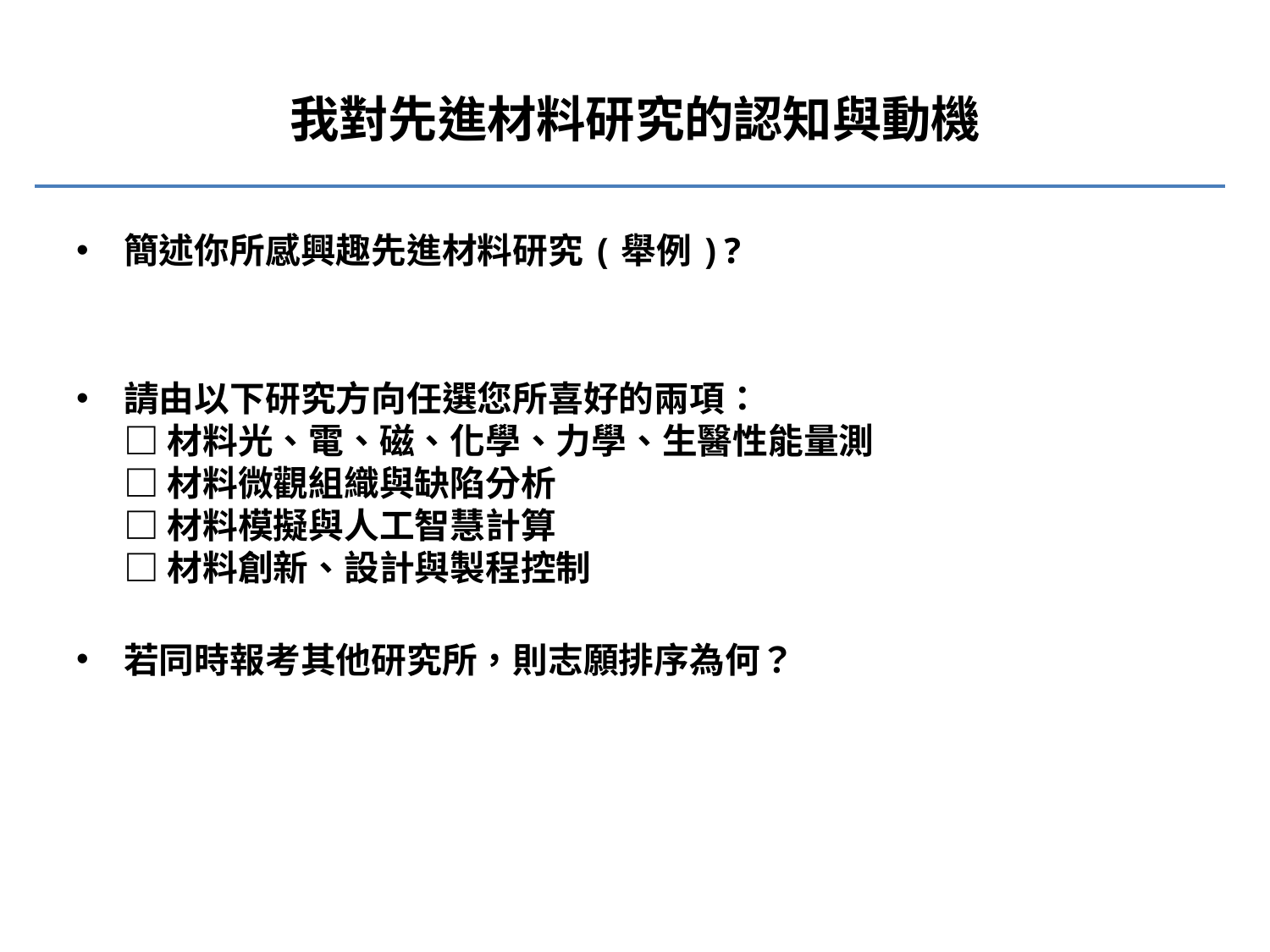

# 我對先進材料研究的認知與動機
簡述你所感興趣先進材料研究(舉例)?

請由以下研究方向任選您所喜好的兩項：
□ 材料光、電、磁、化學、力學、生醫性能量測
□ 材料微觀組織與缺陷分析
□ 材料模擬與人工智慧計算
□ 材料創新、設計與製程控制
若同時報考其他研究所，則志願排序為何？